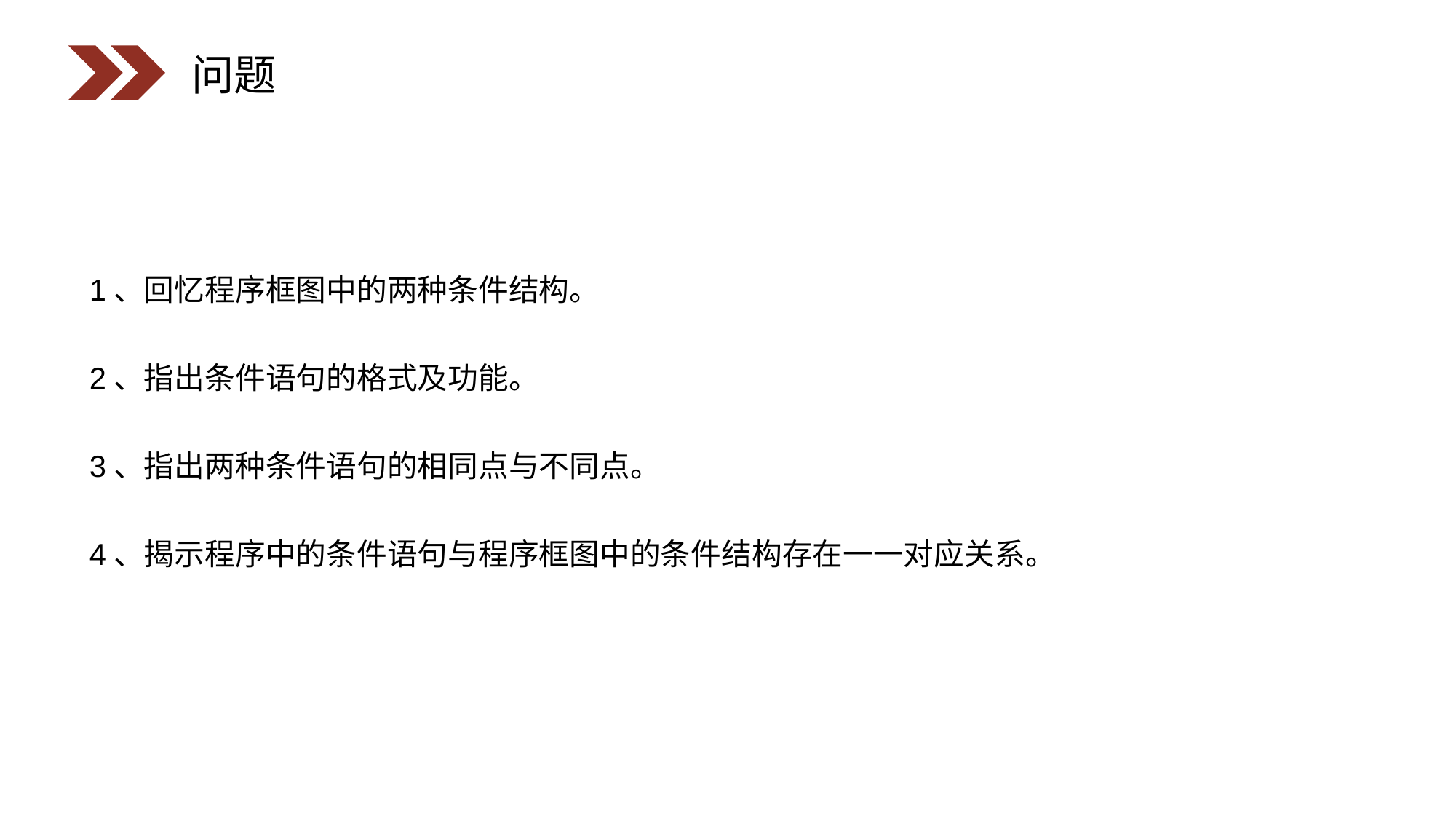

问题
1、回忆程序框图中的两种条件结构。
2、指出条件语句的格式及功能。
3、指出两种条件语句的相同点与不同点。
4、揭示程序中的条件语句与程序框图中的条件结构存在一一对应关系。